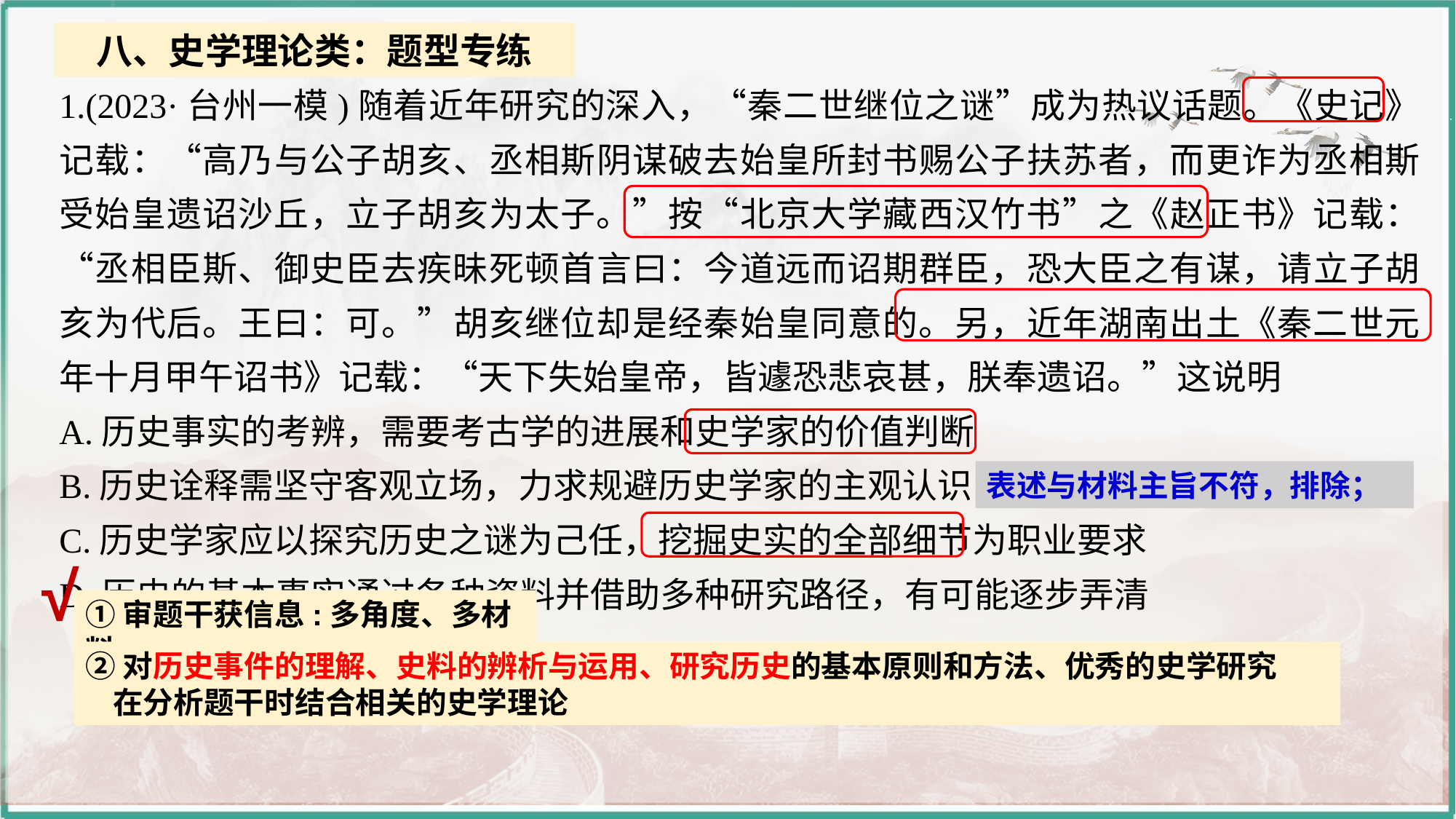

八、史学理论类：题型专练
1.(2023·台州一模)随着近年研究的深入，“秦二世继位之谜”成为热议话题。《史记》记载：“高乃与公子胡亥、丞相斯阴谋破去始皇所封书赐公子扶苏者，而更诈为丞相斯受始皇遗诏沙丘，立子胡亥为太子。”按“北京大学藏西汉竹书”之《赵正书》记载：“丞相臣斯、御史臣去疾昧死顿首言曰：今道远而诏期群臣，恐大臣之有谋，请立子胡亥为代后。王曰：可。”胡亥继位却是经秦始皇同意的。另，近年湖南出土《秦二世元年十月甲午诏书》记载：“天下失始皇帝，皆遽恐悲哀甚，朕奉遗诏。”这说明
A.历史事实的考辨，需要考古学的进展和史学家的价值判断
B.历史诠释需坚守客观立场，力求规避历史学家的主观认识
C.历史学家应以探究历史之谜为己任，挖掘史实的全部细节为职业要求
D.历史的基本事实通过各种资料并借助多种研究路径，有可能逐步弄清

表述与材料主旨不符，排除；

√
①审题干获信息:多角度、多材料
②对历史事件的理解、史料的辨析与运用、研究历史的基本原则和方法、优秀的史学研究
   在分析题干时结合相关的史学理论